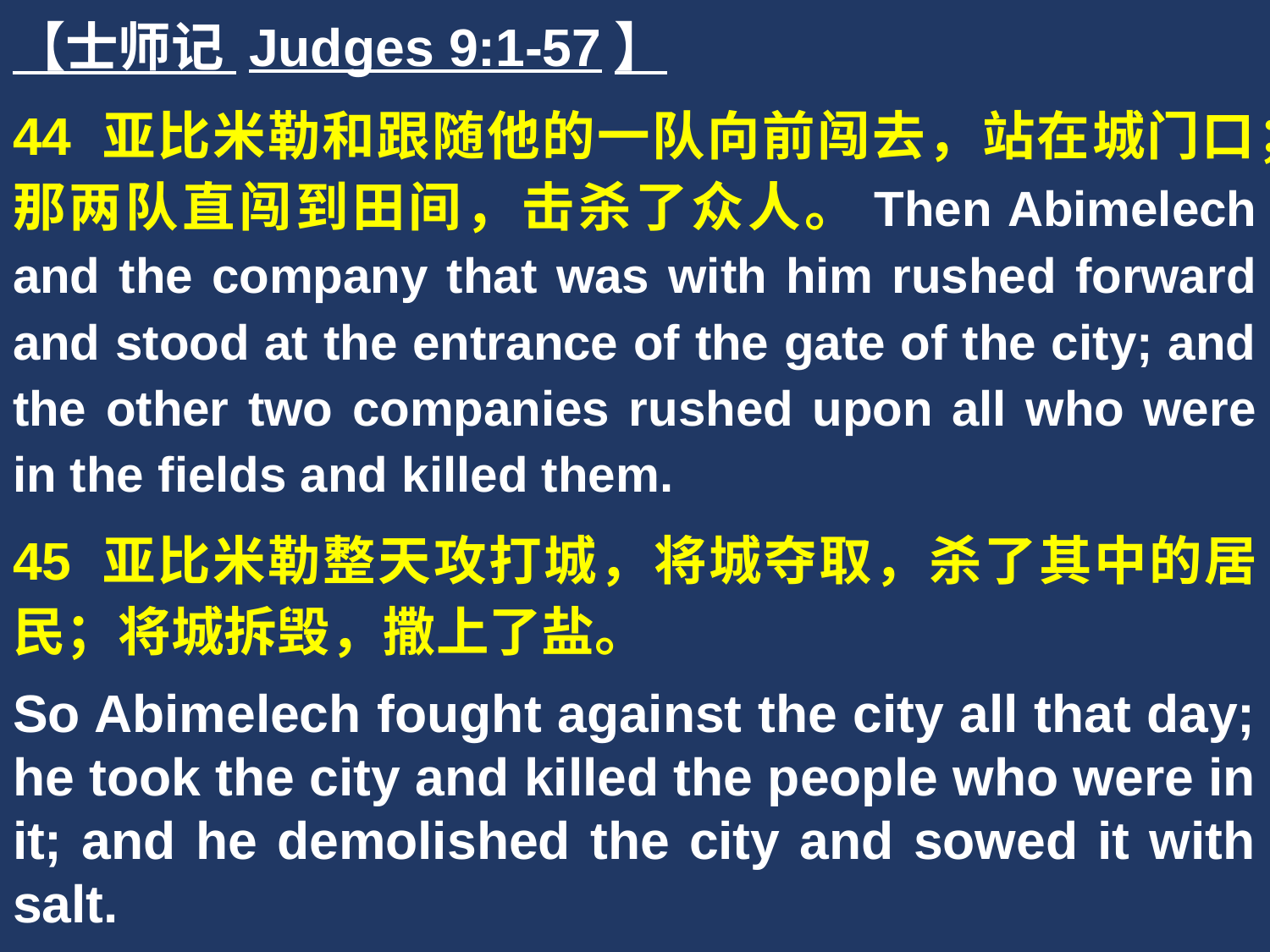

【士师记 Judges 9:1-57】
44 亚比米勒和跟随他的一队向前闯去，站在城门口；那两队直闯到田间，击杀了众人。Then Abimelech and the company that was with him rushed forward and stood at the entrance of the gate of the city; and the other two companies rushed upon all who were in the fields and killed them.
45 亚比米勒整天攻打城，将城夺取，杀了其中的居民；将城拆毁，撒上了盐。
So Abimelech fought against the city all that day; he took the city and killed the people who were in it; and he demolished the city and sowed it with salt.